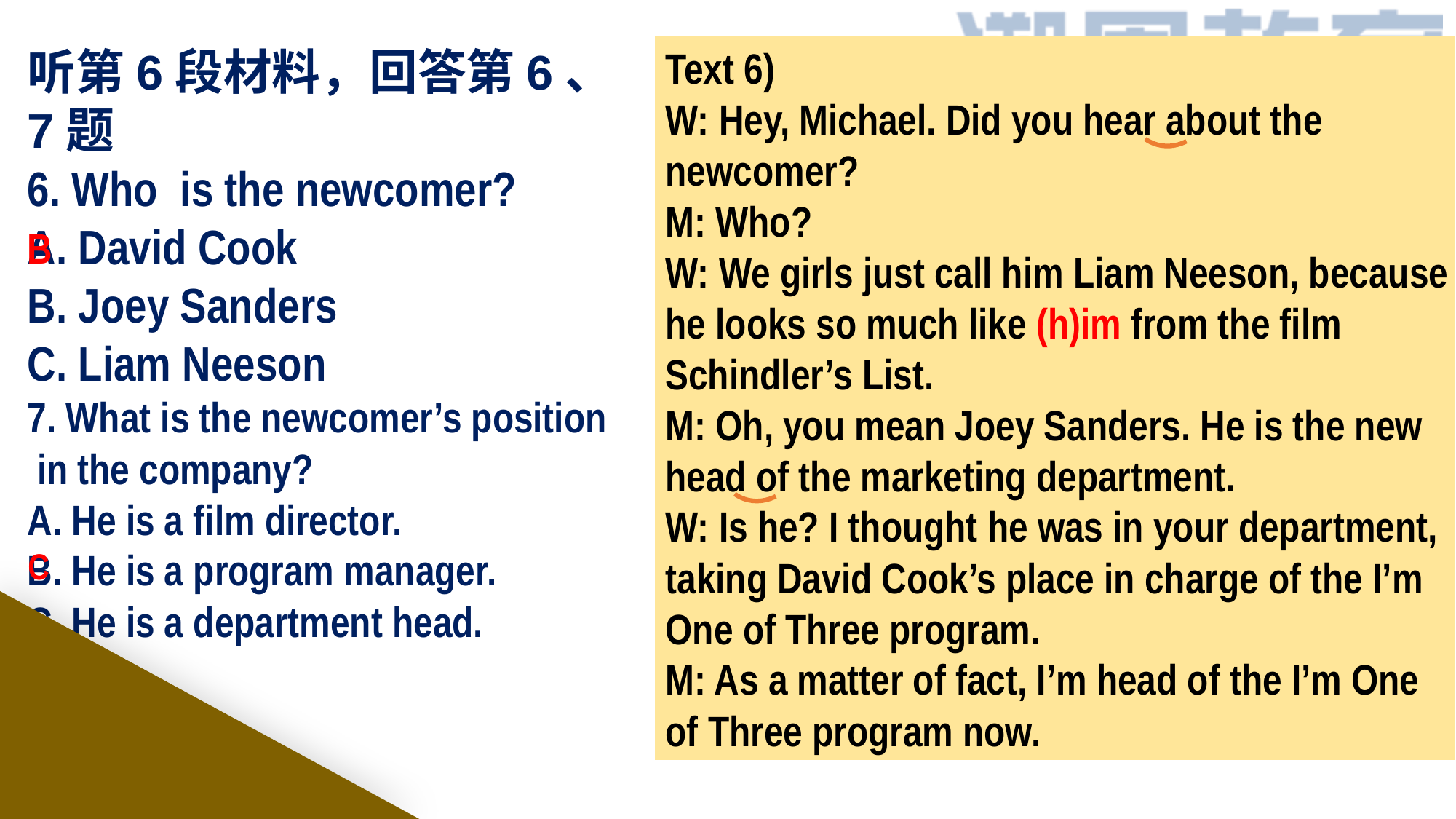

听第6段材料，回答第6、7题
6. Who  is the newcomer?
A. David Cook
B. Joey Sanders
C. Liam Neeson
7. What is the newcomer’s position
 in the company?
A. He is a film director.
B. He is a program manager.
C. He is a department head.

Text 6)
W: Hey, Michael. Did you hear about the  newcomer?
M: Who?
W: We girls just call him Liam Neeson, because he looks so much like (h)im from the film Schindler’s List.
M: Oh, you mean Joey Sanders. He is the new head of the marketing department.
W: Is he? I thought he was in your department, taking David Cook’s place in charge of the I’m One of Three program.
M: As a matter of fact, I’m head of the I’m One of Three program now.

B

C